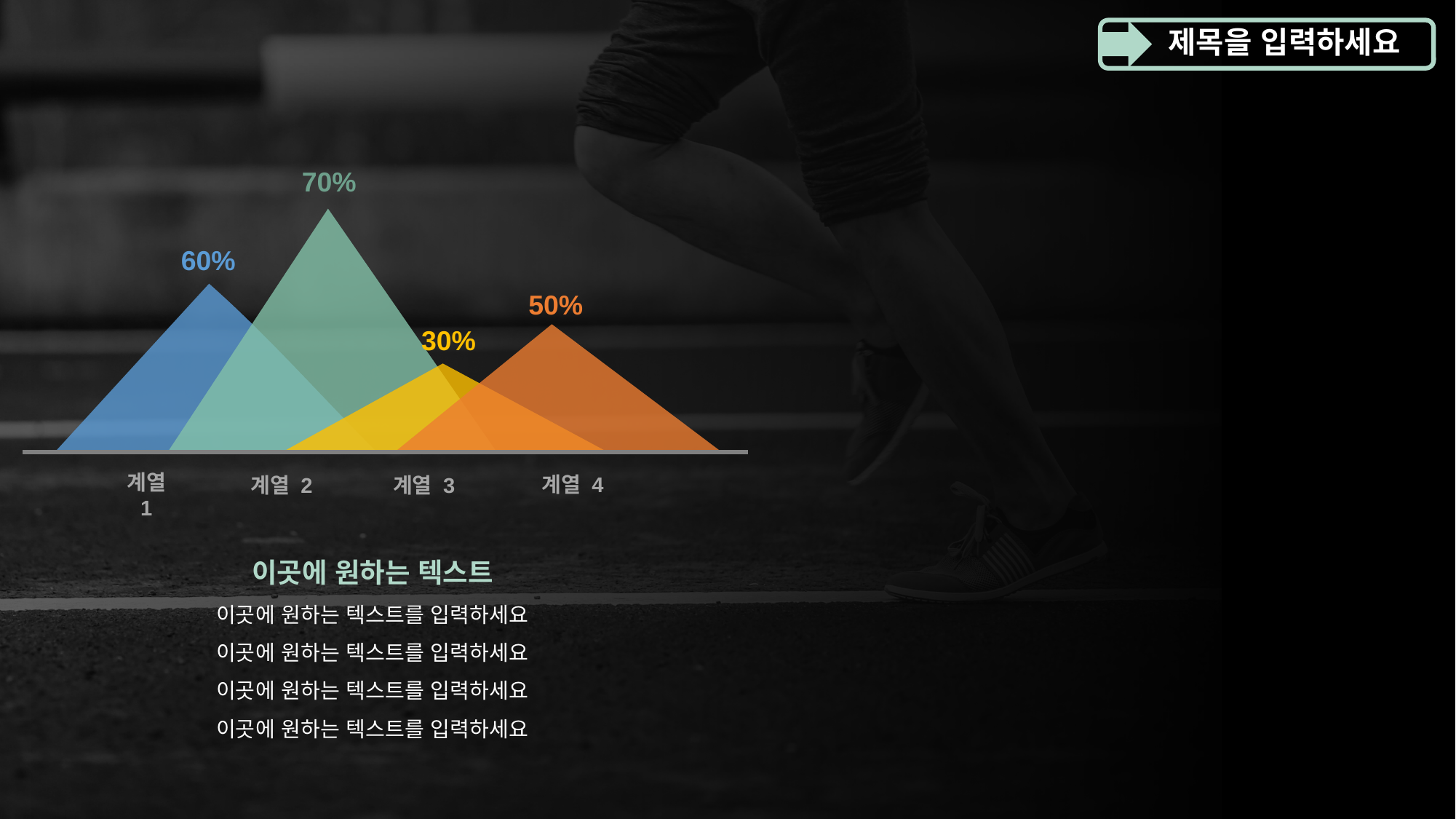

제목을 입력하세요

70%

60%
50%

30%

계열 1
계열 4
계열 2
계열 3
이곳에 원하는 텍스트
이곳에 원하는 텍스트를 입력하세요
이곳에 원하는 텍스트를 입력하세요
이곳에 원하는 텍스트를 입력하세요
이곳에 원하는 텍스트를 입력하세요